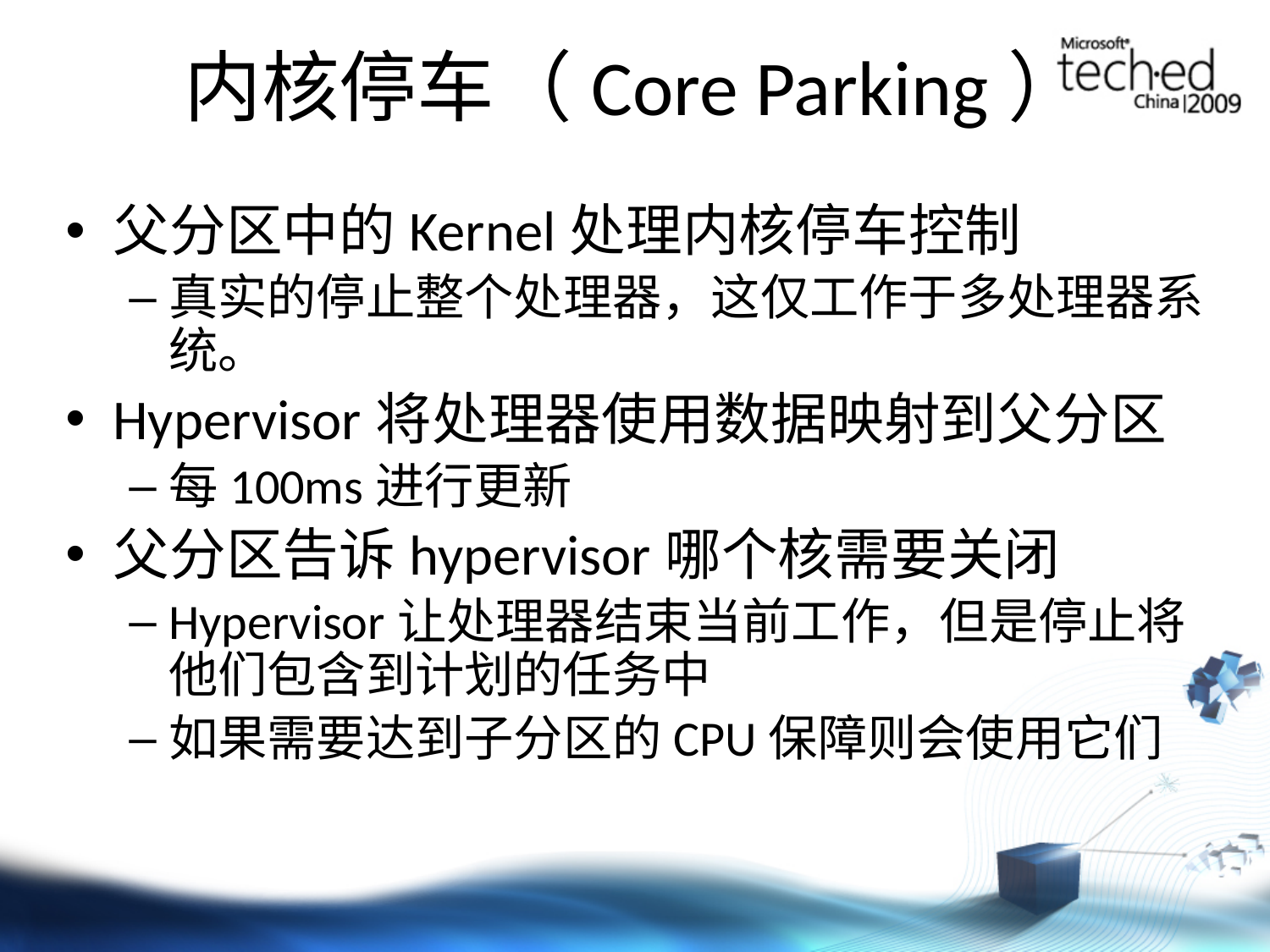

# 内核停车（Core Parking）
父分区中的Kernel处理内核停车控制
真实的停止整个处理器，这仅工作于多处理器系统。
Hypervisor将处理器使用数据映射到父分区
每100ms进行更新
父分区告诉hypervisor哪个核需要关闭
Hypervisor让处理器结束当前工作，但是停止将他们包含到计划的任务中
如果需要达到子分区的CPU保障则会使用它们